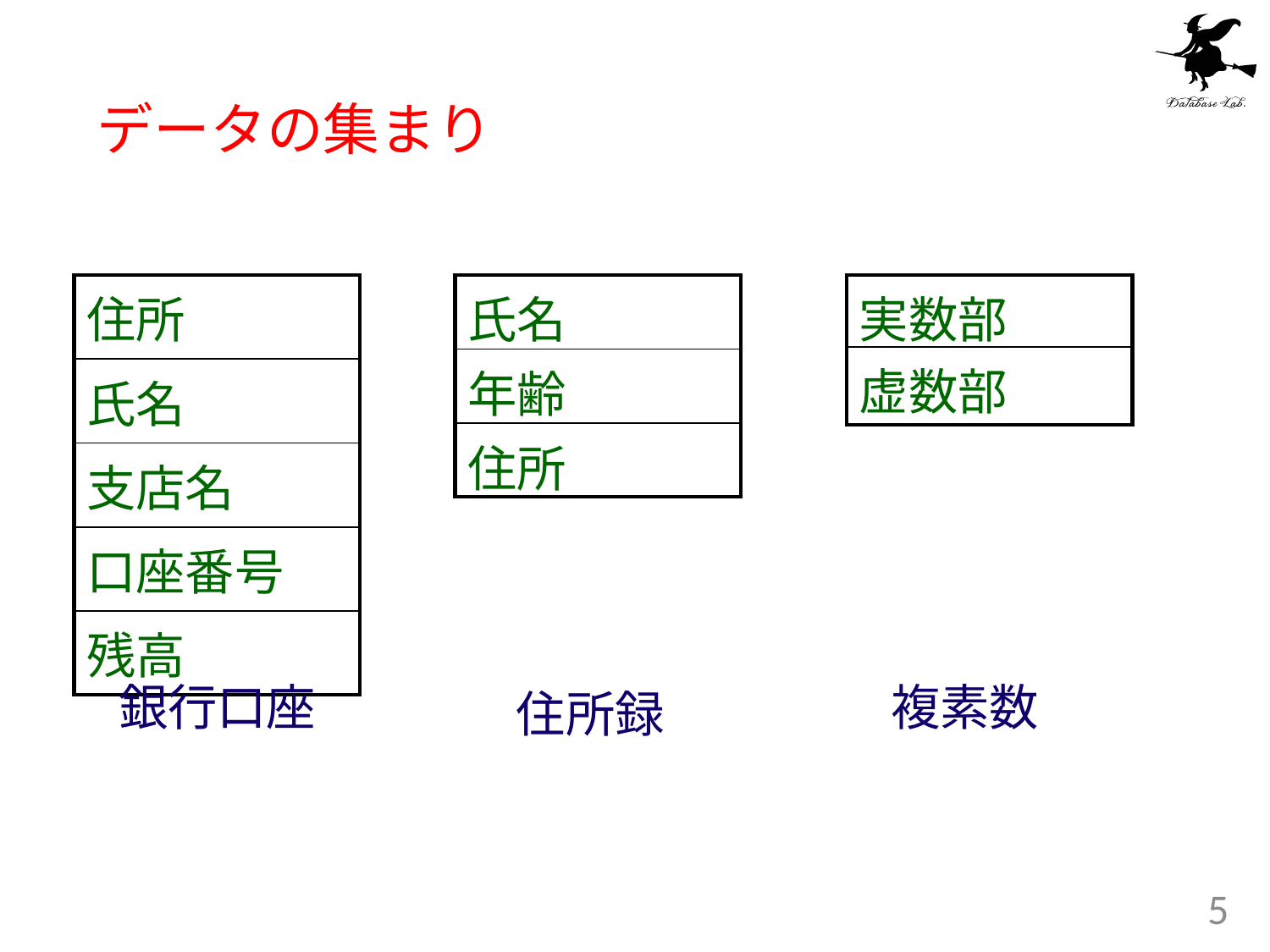

# データの集まり
| 住所 |
| --- |
| 氏名 |
| 支店名 |
| 口座番号 |
| 残高 |
| 氏名 |
| --- |
| 年齢 |
| 住所 |
| 実数部 |
| --- |
| 虚数部 |
銀行口座
複素数
住所録
5